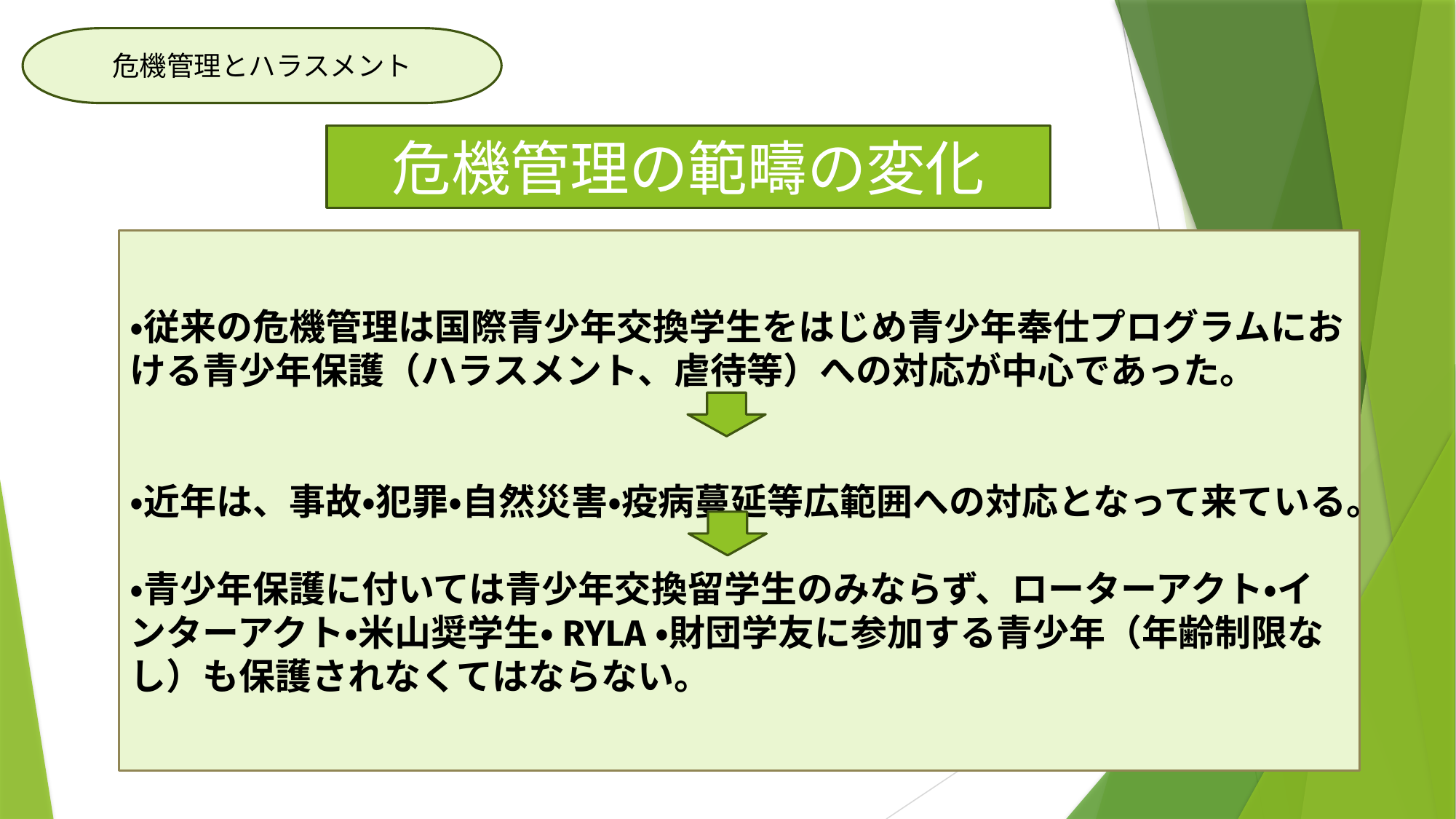

危機管理とハラスメント
# 危機管理の範疇の変化
・従来の危機管理は国際青少年交換学生をはじめ青少年奉仕プログラムにおける青少年保護（ハラスメント、虐待等）への対応が中心であった。

・近年は、事故・犯罪・自然災害・疫病蔓延等広範囲への対応となって来ている。

・青少年保護に付いては青少年交換留学生のみならず、ローターアクト・インターアクト・米山奨学生・RYLA・財団学友に参加する青少年（年齢制限なし）も保護されなくてはならない。